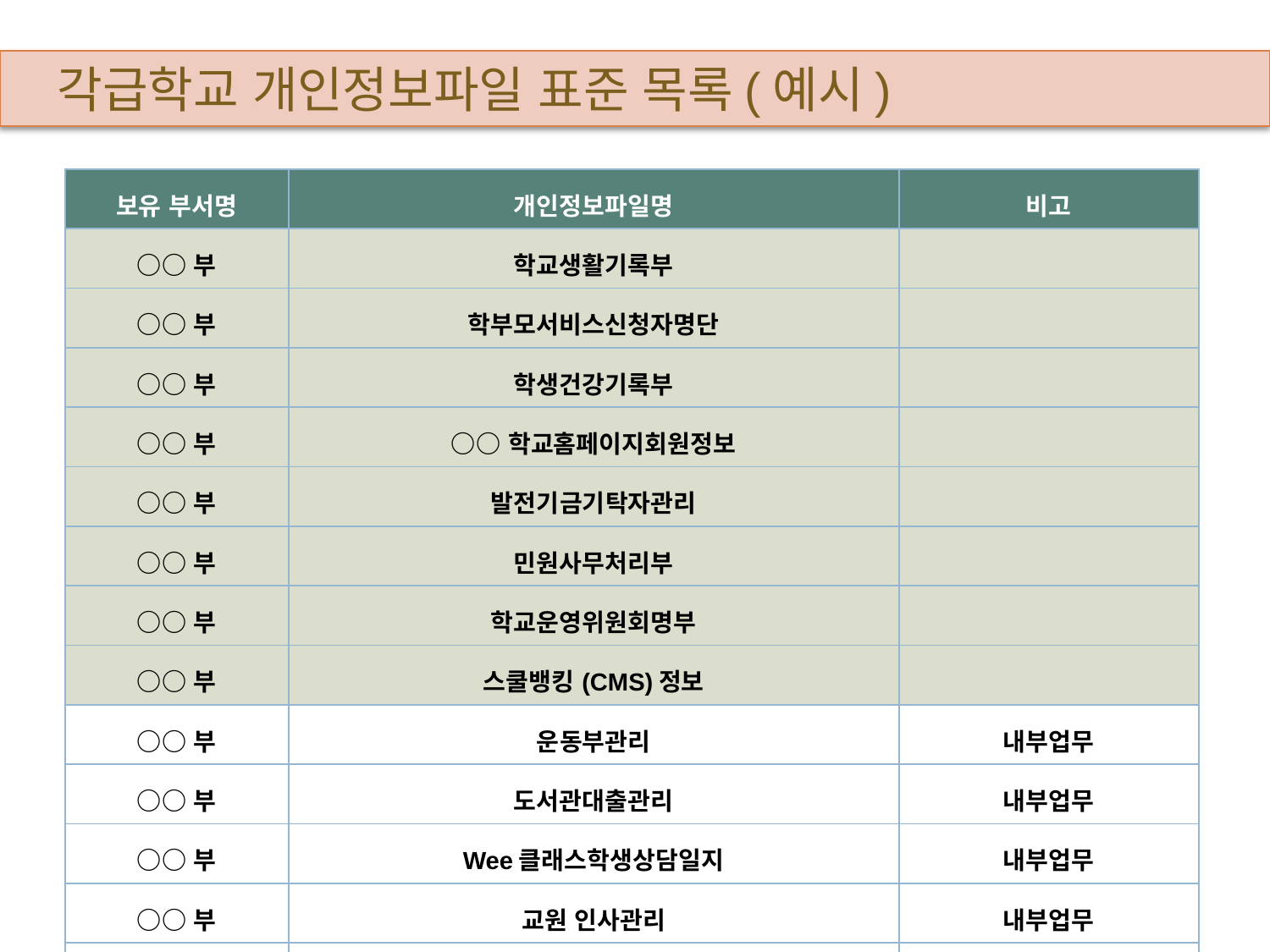

각급학교 개인정보파일 표준 목록(예시)
| 보유 부서명 | 개인정보파일명 | 비고 |
| --- | --- | --- |
| ○○부 | 학교생활기록부 |  |
| ○○부 | 학부모서비스신청자명단 |  |
| ○○부 | 학생건강기록부 |  |
| ○○부 | ○○학교홈페이지회원정보 |  |
| ○○부 | 발전기금기탁자관리 |  |
| ○○부 | 민원사무처리부 |  |
| ○○부 | 학교운영위원회명부 |  |
| ○○부 | 스쿨뱅킹(CMS)정보 |  |
| ○○부 | 운동부관리 | 내부업무 |
| ○○부 | 도서관대출관리 | 내부업무 |
| ○○부 | Wee클래스학생상담일지 | 내부업무 |
| ○○부 | 교원 인사관리 | 내부업무 |
| ○○부 | 지출결의서 관리 | 내부업무 |